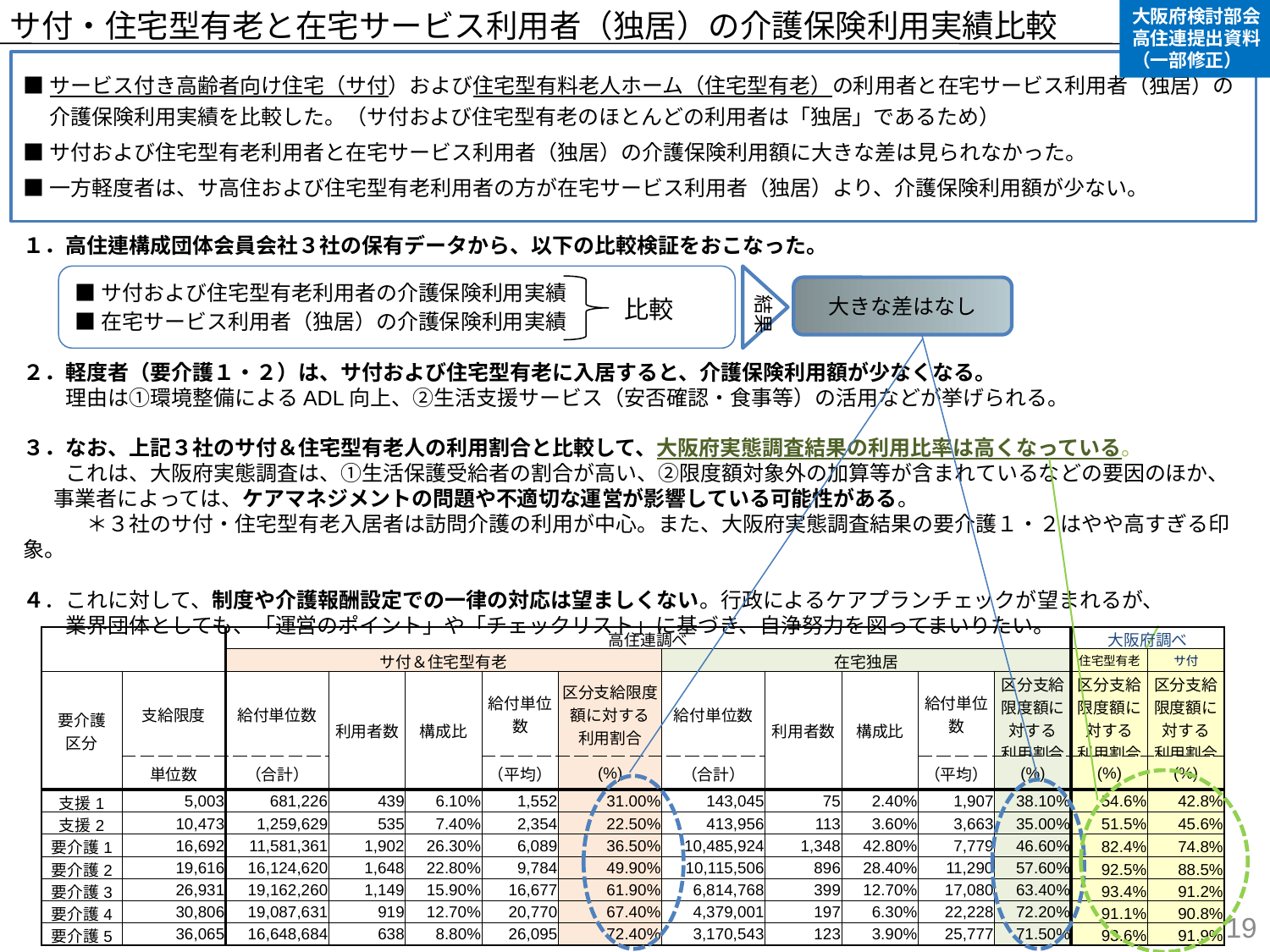

サ付・住宅型有老と在宅サービス利用者（独居）の介護保険利用実績比較
大阪府検討部会
高住連提出資料
（一部修正）
■サービス付き高齢者向け住宅（サ付）および住宅型有料老人ホーム（住宅型有老）の利用者と在宅サービス利用者（独居）の
　 介護保険利用実績を比較した。（サ付および住宅型有老のほとんどの利用者は「独居」であるため）
■サ付および住宅型有老利用者と在宅サービス利用者（独居）の介護保険利用額に大きな差は見られなかった。
■一方軽度者は、サ高住および住宅型有老利用者の方が在宅サービス利用者（独居）より、介護保険利用額が少ない。
１．高住連構成団体会員会社３社の保有データから、以下の比較検証をおこなった。

２．軽度者（要介護１・２）は、サ付および住宅型有老に入居すると、介護保険利用額が少なくなる。
　　理由は①環境整備によるADL向上、②生活支援サービス（安否確認・食事等）の活用などが挙げられる。

３．なお、上記３社のサ付＆住宅型有老人の利用割合と比較して、大阪府実態調査結果の利用比率は高くなっている。
　　これは、大阪府実態調査は、①生活保護受給者の割合が高い、②限度額対象外の加算等が含まれているなどの要因のほか、
　  事業者によっては、ケアマネジメントの問題や不適切な運営が影響している可能性がある。
　　　＊３社のサ付・住宅型有老入居者は訪問介護の利用が中心。また、大阪府実態調査結果の要介護１・２はやや高すぎる印象。

４．これに対して、制度や介護報酬設定での一律の対応は望ましくない。行政によるケアプランチェックが望まれるが、
　　業界団体としても、「運営のポイント」や「チェックリスト」に基づき、自浄努力を図ってまいりたい。
■サ付および住宅型有老利用者の介護保険利用実績
■在宅サービス利用者（独居）の介護保険利用実績

大きな差はなし
結果

比較

|  |  | 高住連調べ |  |  |  |  |  |  |  |  |  | 大阪府調べ |  |
| --- | --- | --- | --- | --- | --- | --- | --- | --- | --- | --- | --- | --- | --- |
|  |  | サ付＆住宅型有老 |  |  |  |  | 在宅独居 |  |  |  |  | 住宅型有老 | サ付 |
| 要介護 区分 | 支給限度 | 給付単位数 | 利用者数 | 構成比 | 給付単位数 | 区分支給限度額に対する 利用割合 | 給付単位数 | 利用者数 | 構成比 | 給付単位数 | 区分支給限度額に対する 利用割合 | 区分支給限度額に対する 利用割合 | 区分支給限度額に対する 利用割合 |
|  | 単位数 | （合計） |  |  | （平均） | (%) | （合計） |  |  | （平均） | (%) | (%) | (%) |
| 支援1 | 5,003 | 681,226 | 439 | 6.10% | 1,552 | 31.00% | 143,045 | 75 | 2.40% | 1,907 | 38.10% | 54.6% | 42.8% |
| 支援2 | 10,473 | 1,259,629 | 535 | 7.40% | 2,354 | 22.50% | 413,956 | 113 | 3.60% | 3,663 | 35.00% | 51.5% | 45.6% |
| 要介護1 | 16,692 | 11,581,361 | 1,902 | 26.30% | 6,089 | 36.50% | 10,485,924 | 1,348 | 42.80% | 7,779 | 46.60% | 82.4% | 74.8% |
| 要介護2 | 19,616 | 16,124,620 | 1,648 | 22.80% | 9,784 | 49.90% | 10,115,506 | 896 | 28.40% | 11,290 | 57.60% | 92.5% | 88.5% |
| 要介護3 | 26,931 | 19,162,260 | 1,149 | 15.90% | 16,677 | 61.90% | 6,814,768 | 399 | 12.70% | 17,080 | 63.40% | 93.4% | 91.2% |
| 要介護4 | 30,806 | 19,087,631 | 919 | 12.70% | 20,770 | 67.40% | 4,379,001 | 197 | 6.30% | 22,228 | 72.20% | 91.1% | 90.8% |
| 要介護5 | 36,065 | 16,648,684 | 638 | 8.80% | 26,095 | 72.40% | 3,170,543 | 123 | 3.90% | 25,777 | 71.50% | 93.6% | 91.9% |

19